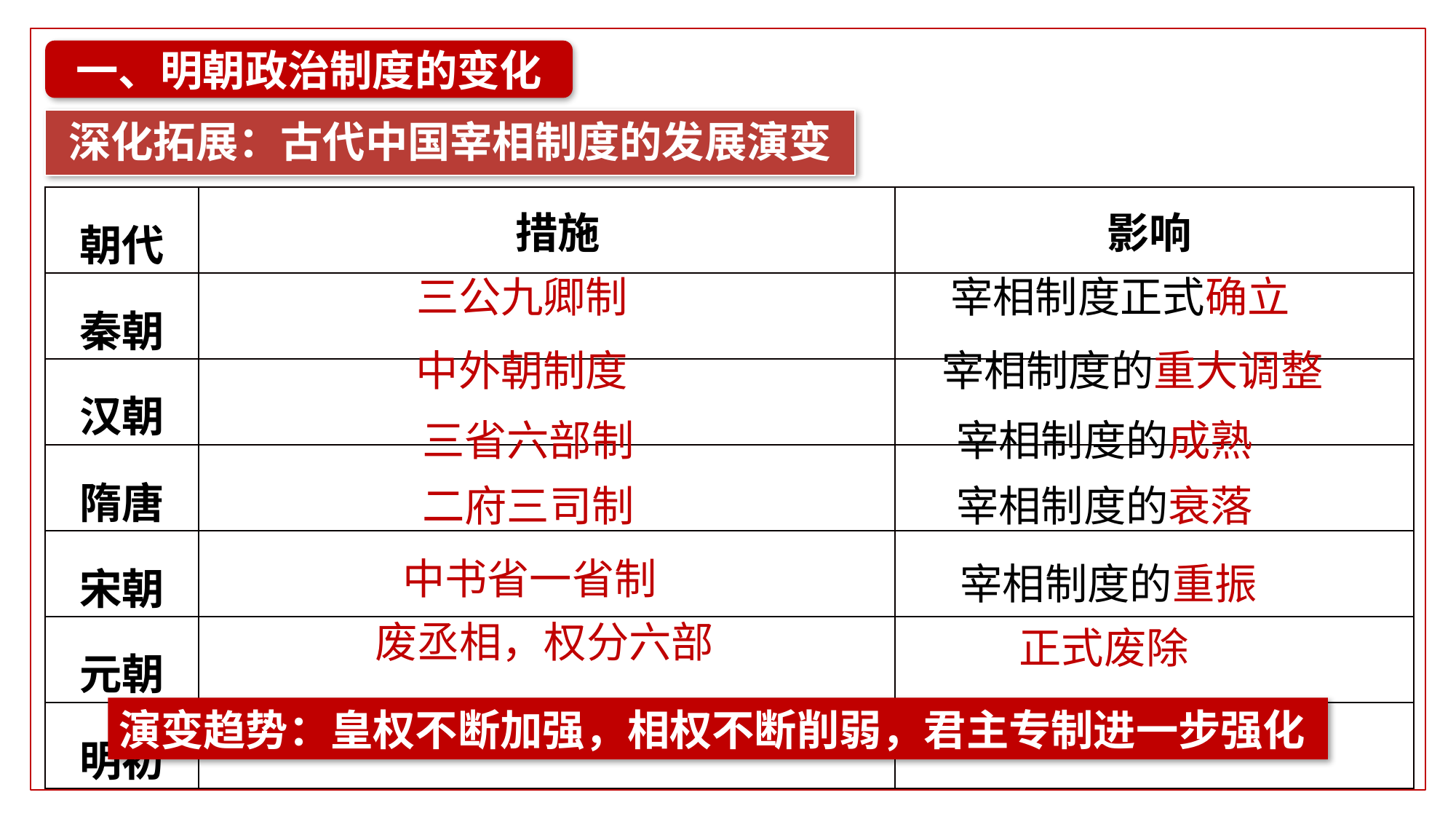

一、明朝政治制度的变化
深化拓展：古代中国宰相制度的发展演变
| 朝代 | 措施 | 影响 |
| --- | --- | --- |
| 秦朝 |  |  |
| 汉朝 |  |  |
| 隋唐 |  |  |
| 宋朝 |  |  |
| 元朝 |  |  |
| 明初 |  |  |
三公九卿制
宰相制度正式确立
中外朝制度
宰相制度的重大调整
三省六部制
宰相制度的成熟
二府三司制
宰相制度的衰落
中书省一省制
宰相制度的重振
废丞相，权分六部
正式废除
演变趋势：皇权不断加强，相权不断削弱，君主专制进一步强化